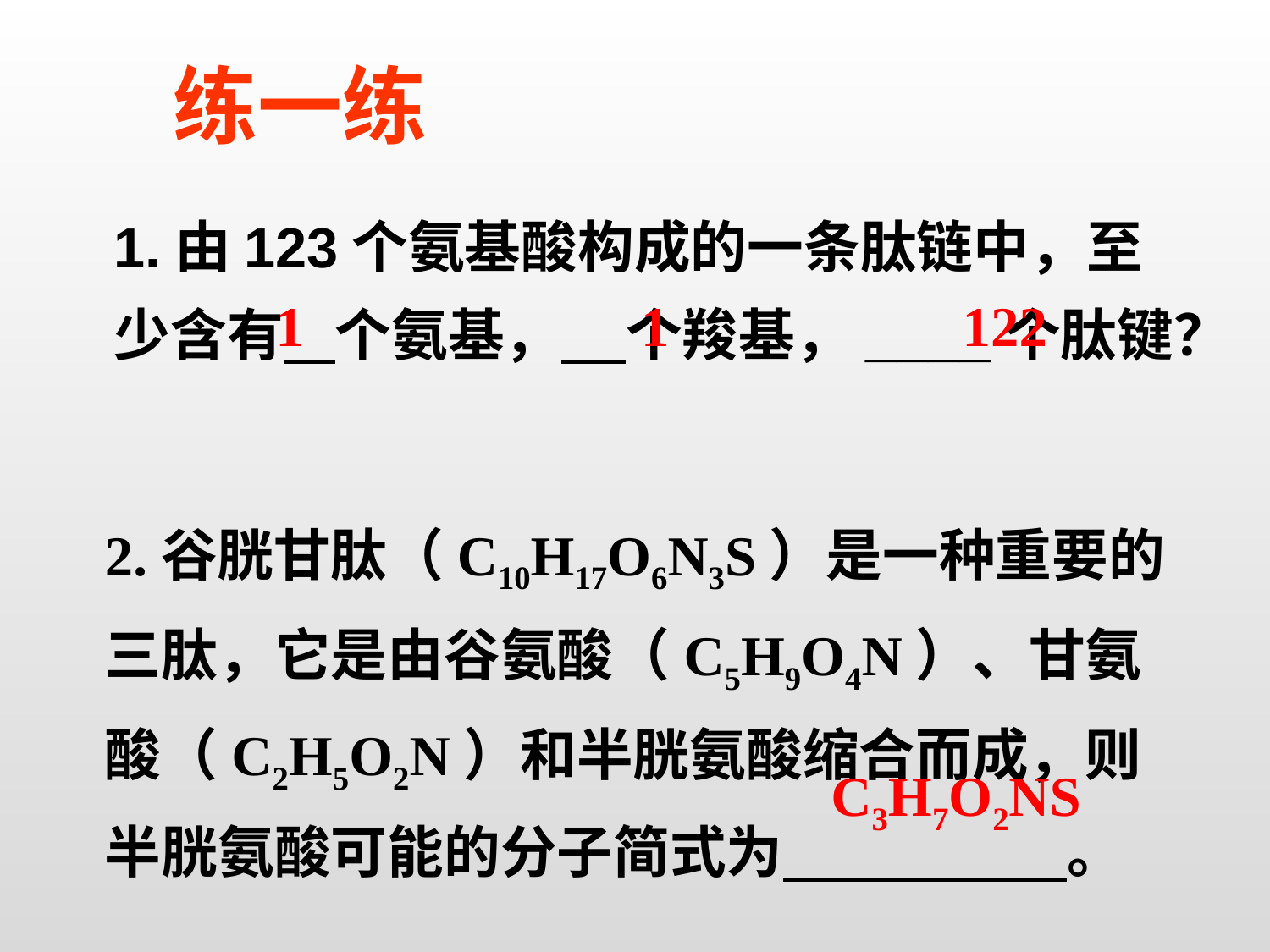

练一练
1.由123个氨基酸构成的一条肽链中，至少含有    个氨基，     个羧基，____个肽键？
1
1
122
2.谷胱甘肽（C10H17O6N3S）是一种重要的
三肽，它是由谷氨酸（C5H9O4N）、甘氨酸（C2H5O2N）和半胱氨酸缩合而成，则半胱氨酸可能的分子简式为                      。
C3H7O2NS